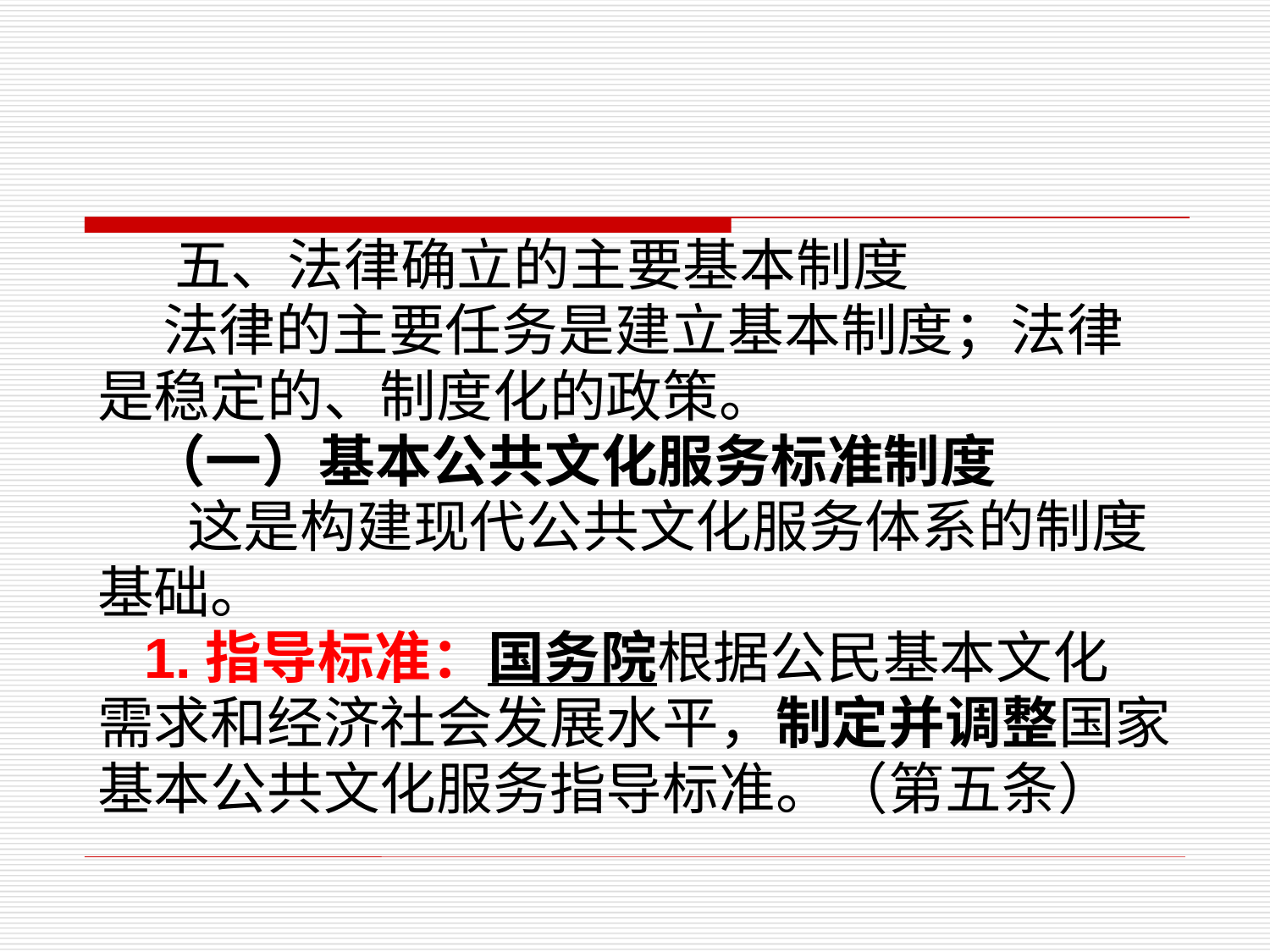

五、法律确立的主要基本制度
    法律的主要任务是建立基本制度；法律
是稳定的、制度化的政策。
   （一）基本公共文化服务标准制度
      这是构建现代公共文化服务体系的制度
基础。
   1.指导标准：国务院根据公民基本文化
需求和经济社会发展水平，制定并调整国家
基本公共文化服务指导标准。（第五条）